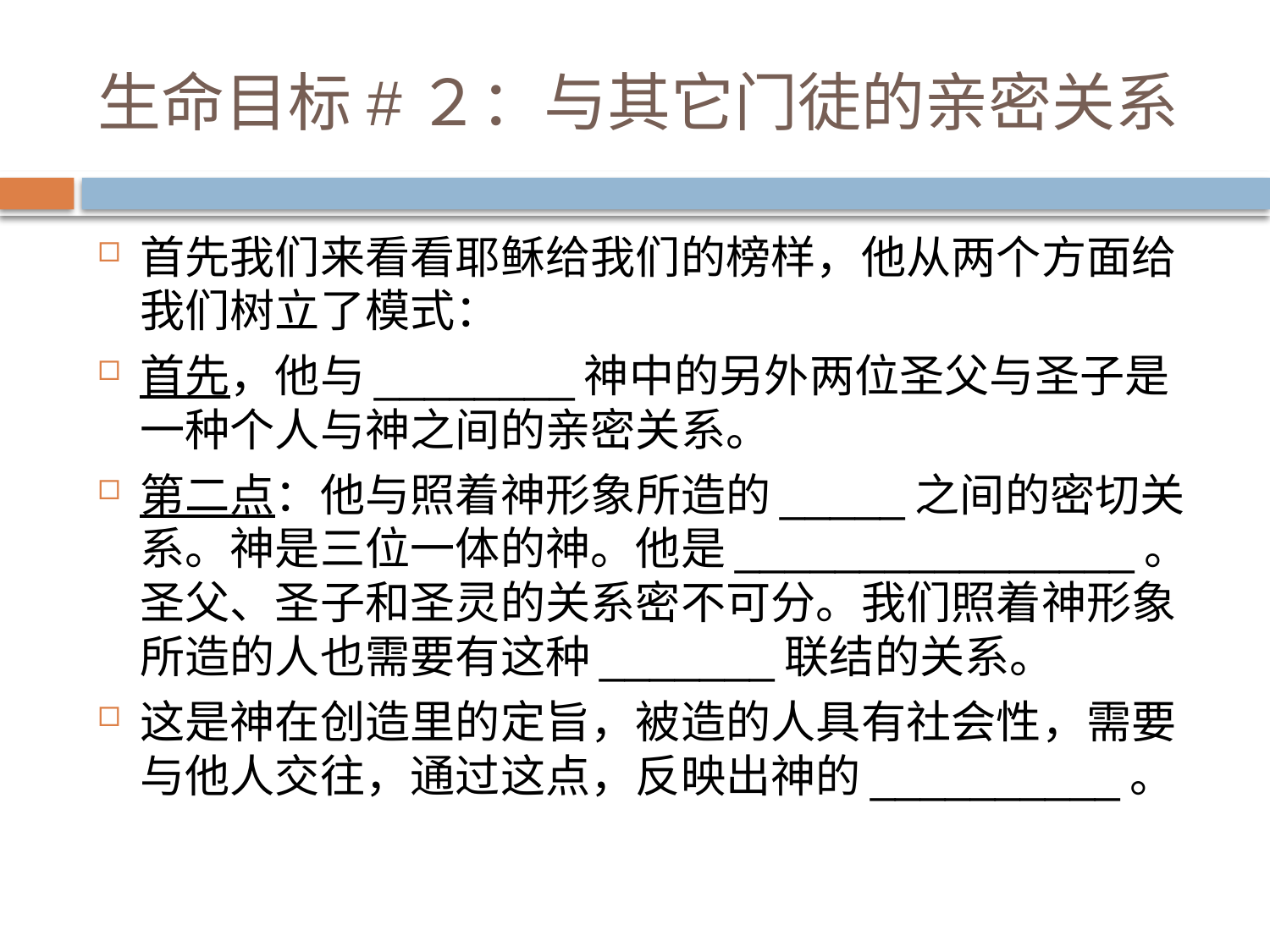

# 生命目标#２：与其它门徒的亲密关系
首先我们来看看耶稣给我们的榜样，他从两个方面给我们树立了模式：
首先，他与________神中的另外两位圣父与圣子是一种个人与神之间的亲密关系。
第二点：他与照着神形象所造的_____之间的密切关系。神是三位一体的神。他是________________。圣父、圣子和圣灵的关系密不可分。我们照着神形象所造的人也需要有这种_______联结的关系。
这是神在创造里的定旨，被造的人具有社会性，需要与他人交往，通过这点，反映出神的__________。